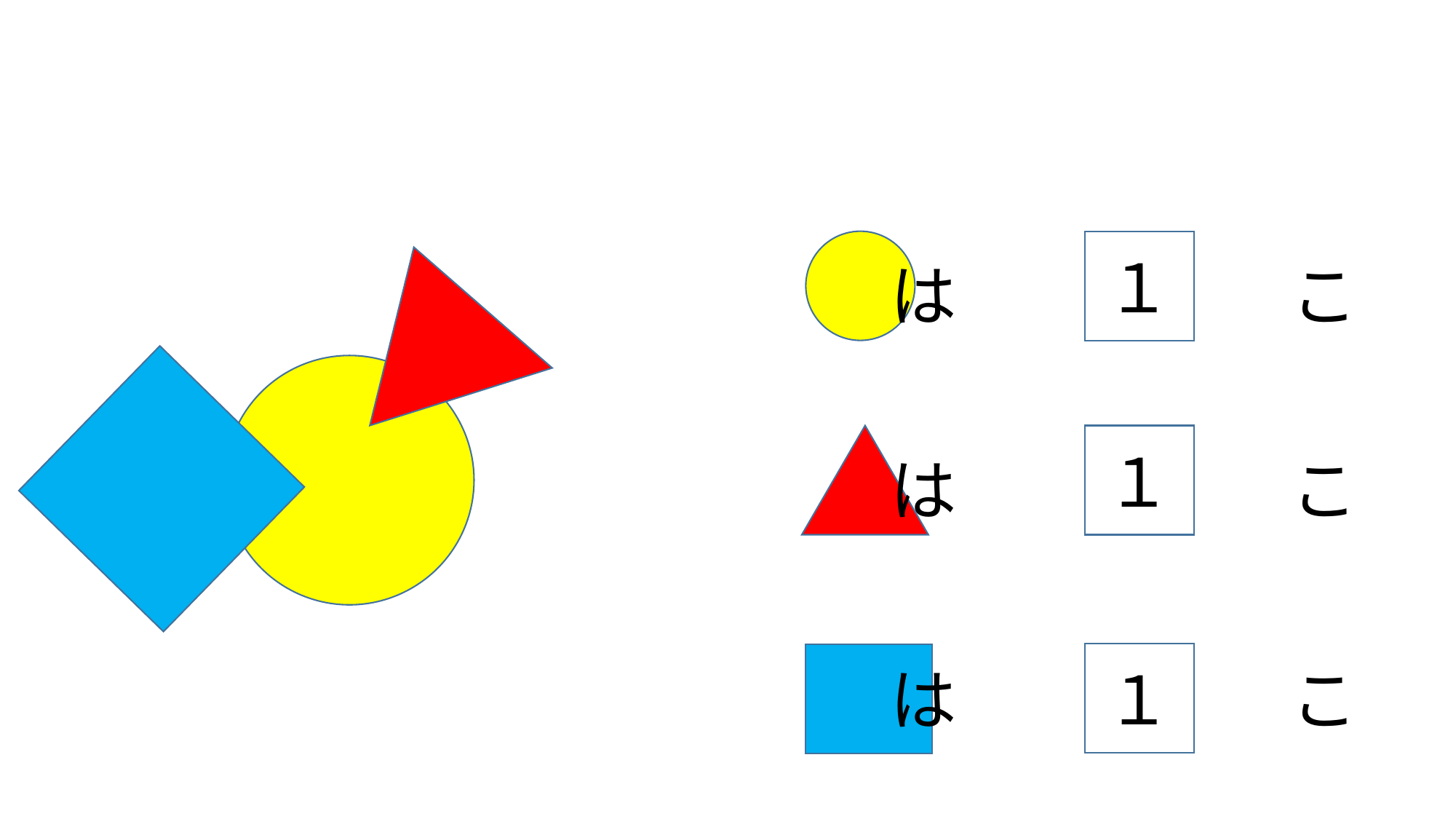

#

１

は　　　　　こ

１
は　　　　　こ
１

は　　　　　こ